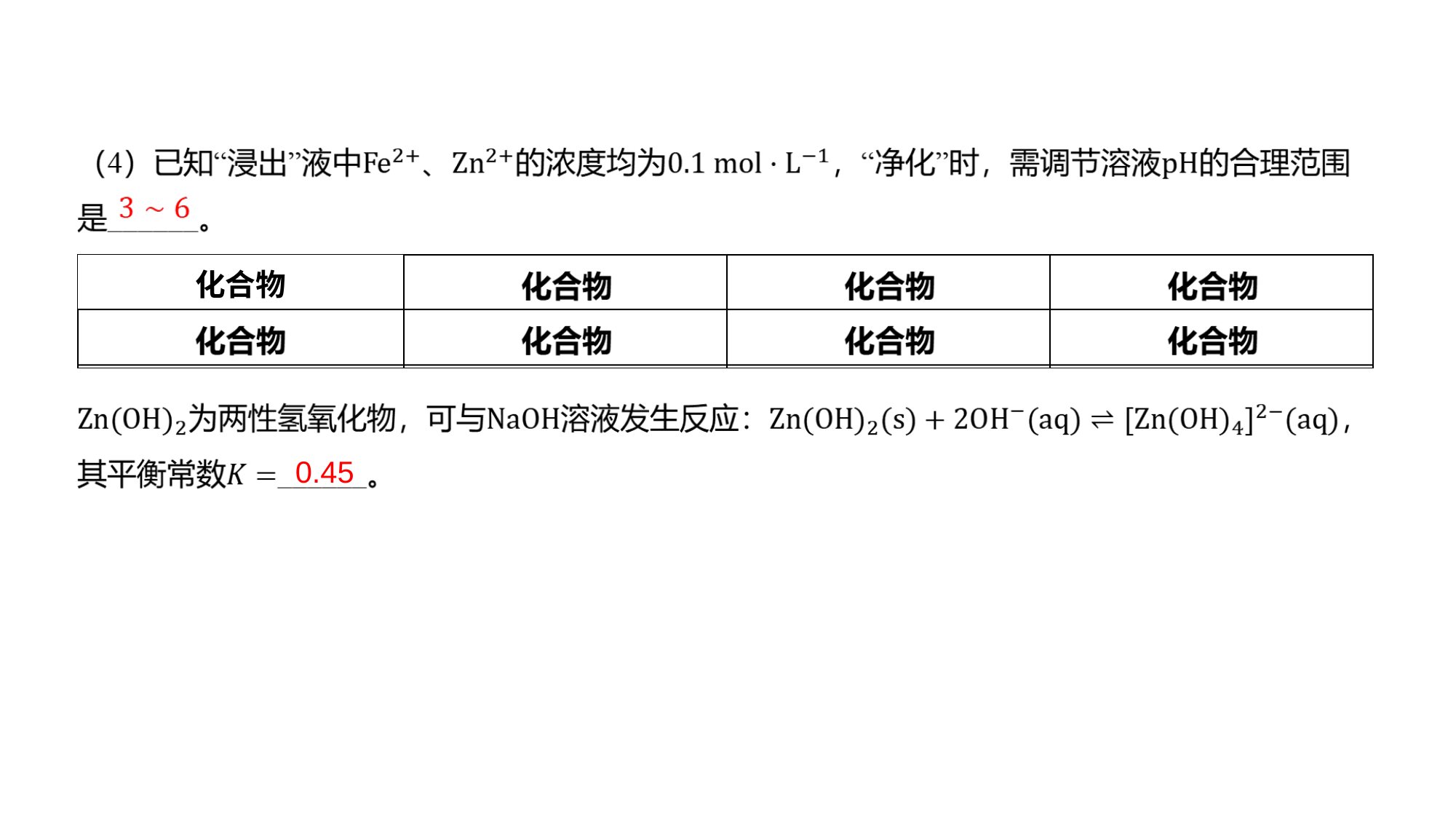

| 化合物 |  |  |  |
| --- | --- | --- | --- |
|  |  |  |  |

0.45